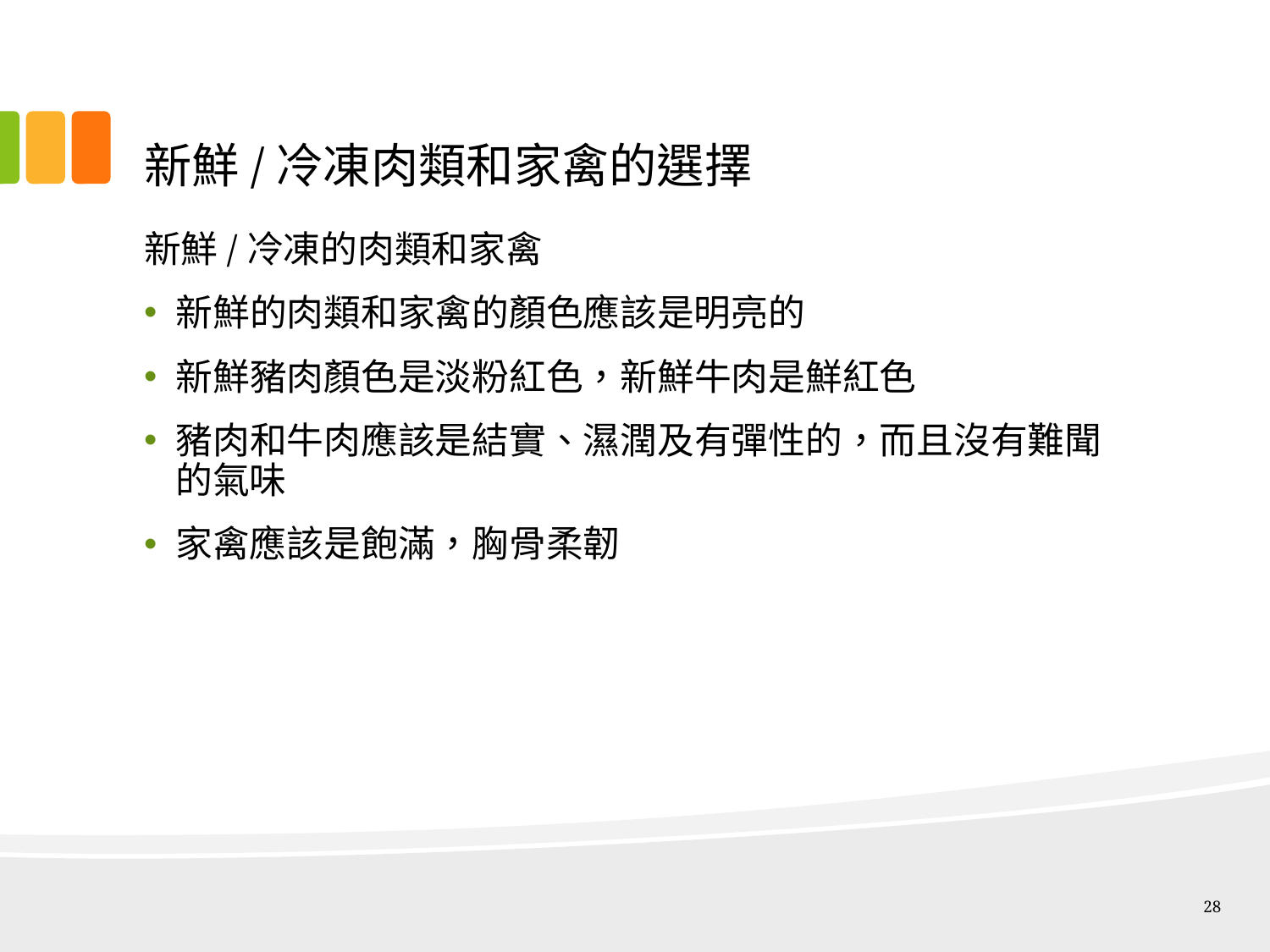

# 新鮮/冷凍肉類和家禽的選擇
新鮮/冷凍的肉類和家禽
新鮮的肉類和家禽的顏色應該是明亮的
新鮮豬肉顏色是淡粉紅色，新鮮牛肉是鮮紅色
豬肉和牛肉應該是結實、濕潤及有彈性的，而且沒有難聞的氣味
家禽應該是飽滿，胸骨柔韌
28